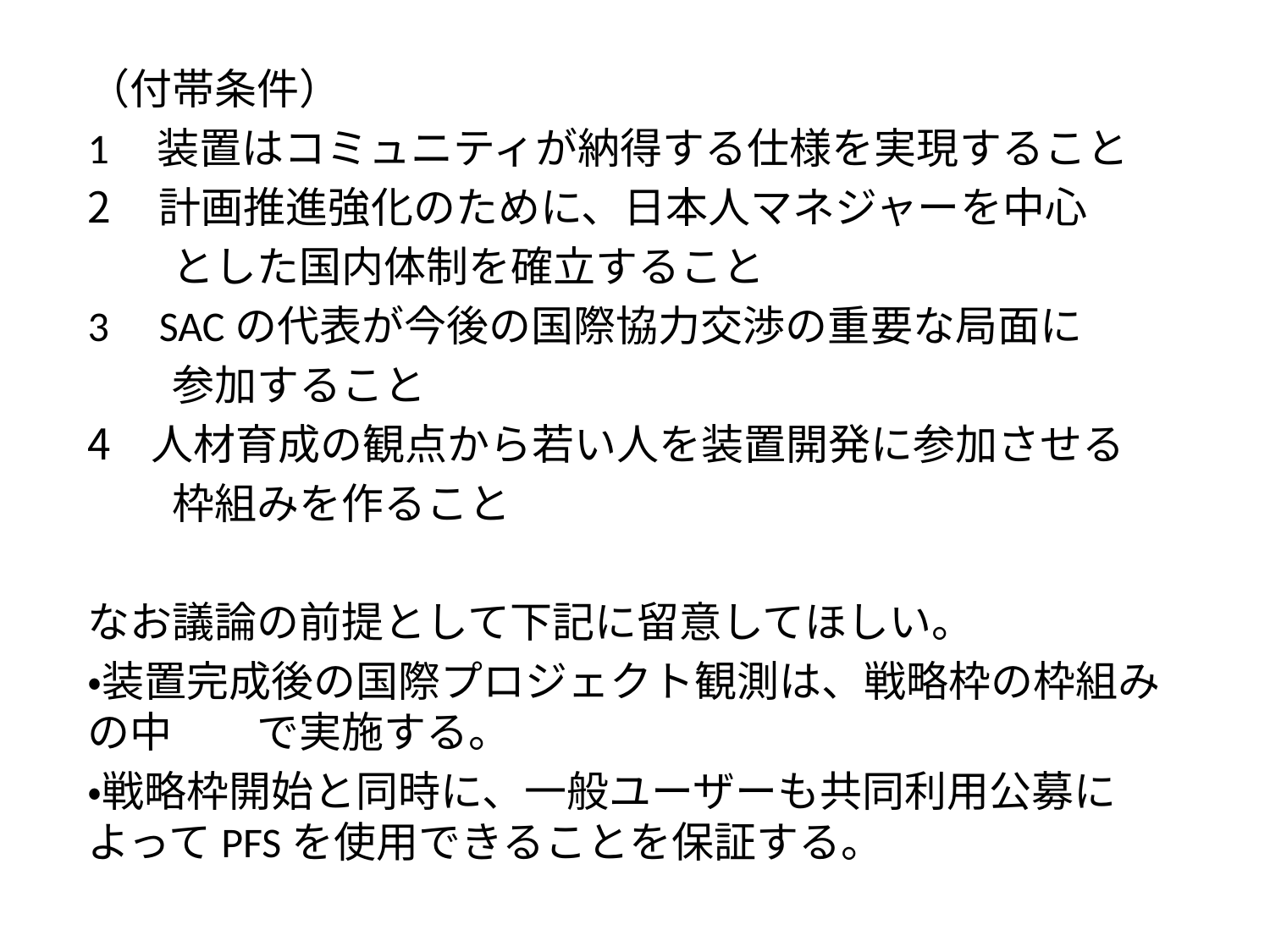

（付帯条件）
1    装置はコミュニティが納得する仕様を実現すること
計画推進強化のために、日本人マネジャーを中心
　　とした国内体制を確立すること
SACの代表が今後の国際協力交渉の重要な局面に
　　参加すること
人材育成の観点から若い人を装置開発に参加させる
　　枠組みを作ること

なお議論の前提として下記に留意してほしい。
・装置完成後の国際プロジェクト観測は、戦略枠の枠組みの中　　で実施する。
・戦略枠開始と同時に、一般ユーザーも共同利用公募によってPFSを使用できることを保証する。